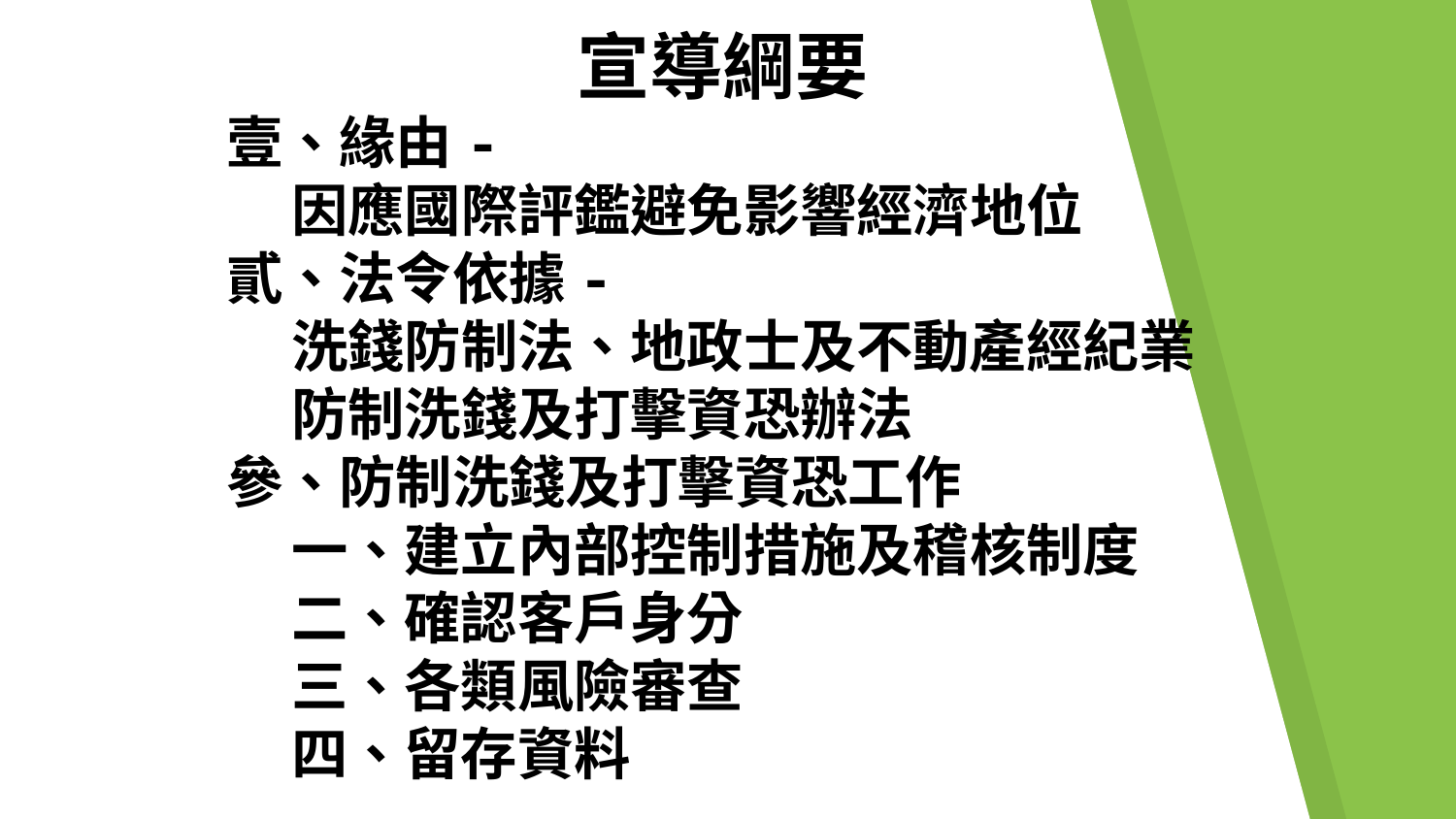

宣導綱要
壹、緣由-
    因應國際評鑑避免影響經濟地位
貳、法令依據-
    洗錢防制法、地政士及不動產經紀業
    防制洗錢及打擊資恐辦法
參、防制洗錢及打擊資恐工作
    一、建立內部控制措施及稽核制度
    二、確認客戶身分
    三、各類風險審查
    四、留存資料